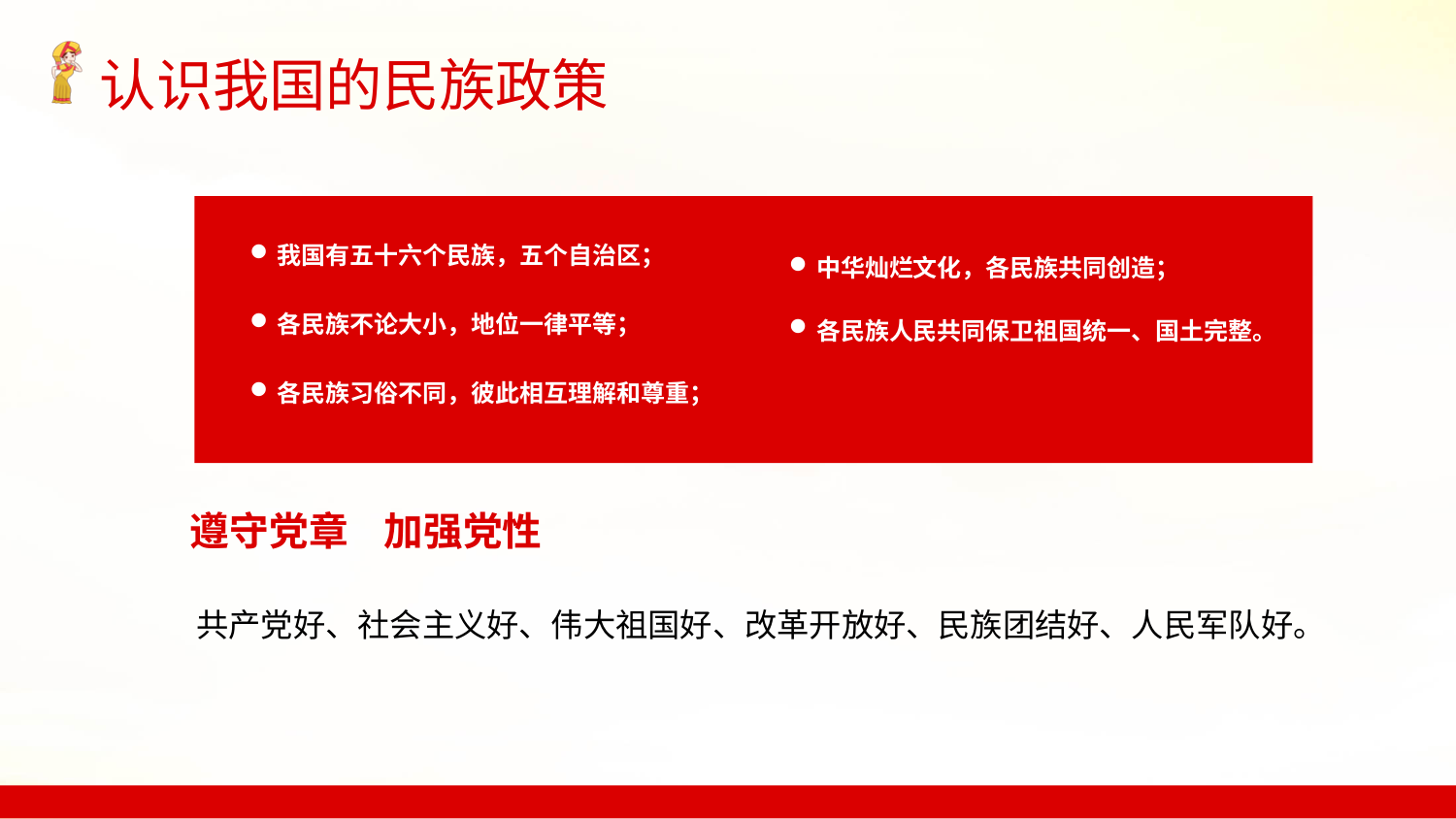

我国有五十六个民族，五个自治区；
中华灿烂文化，各民族共同创造；
各民族不论大小，地位一律平等；
各民族人民共同保卫祖国统一、国土完整。
各民族习俗不同，彼此相互理解和尊重；
遵守党章    加强党性
共产党好、社会主义好、伟大祖国好、改革开放好、民族团结好、人民军队好。